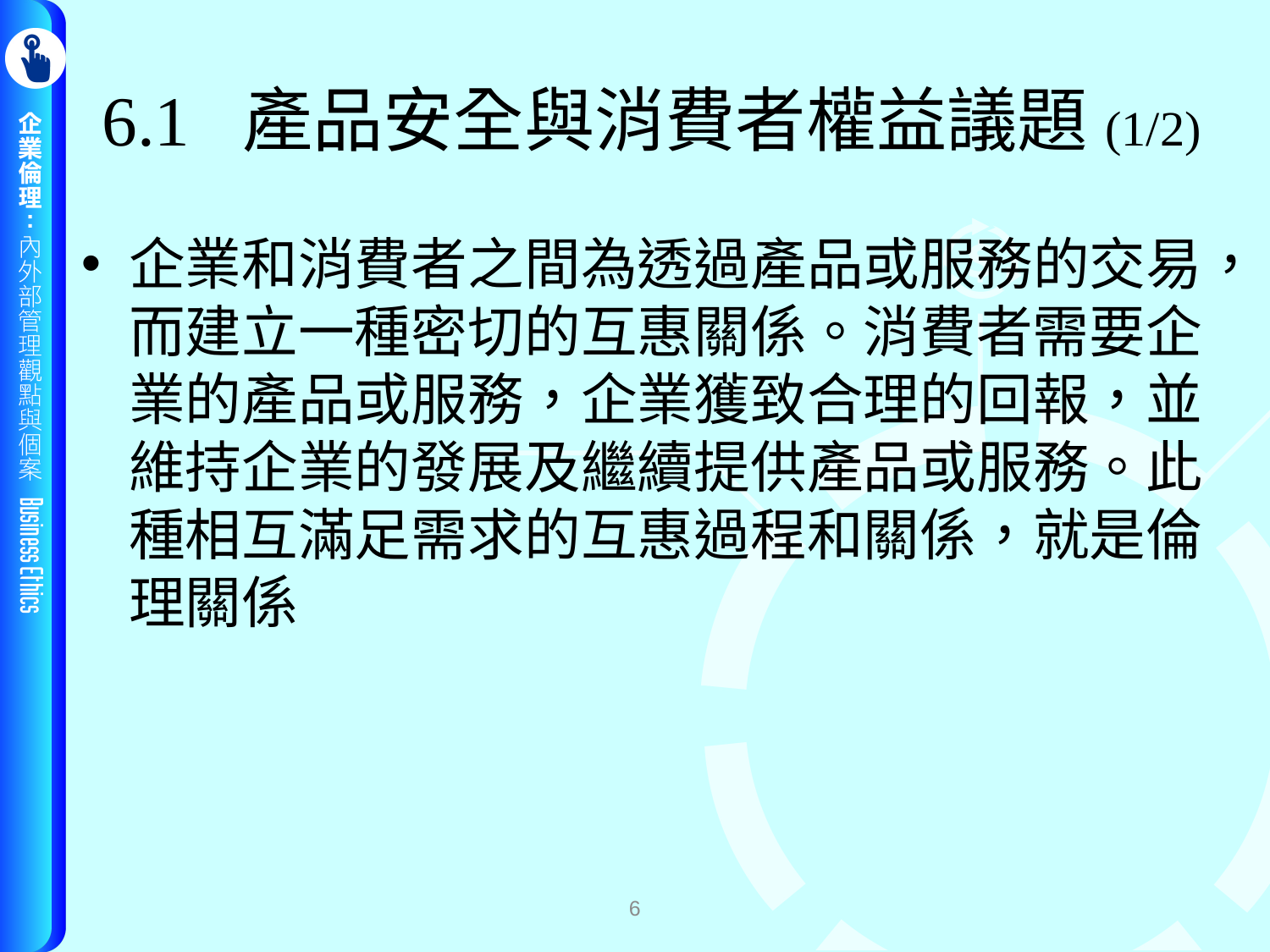

# 6.1  產品安全與消費者權益議題(1/2)
企業和消費者之間為透過產品或服務的交易，而建立一種密切的互惠關係。消費者需要企業的產品或服務，企業獲致合理的回報，並維持企業的發展及繼續提供產品或服務。此種相互滿足需求的互惠過程和關係，就是倫理關係
6